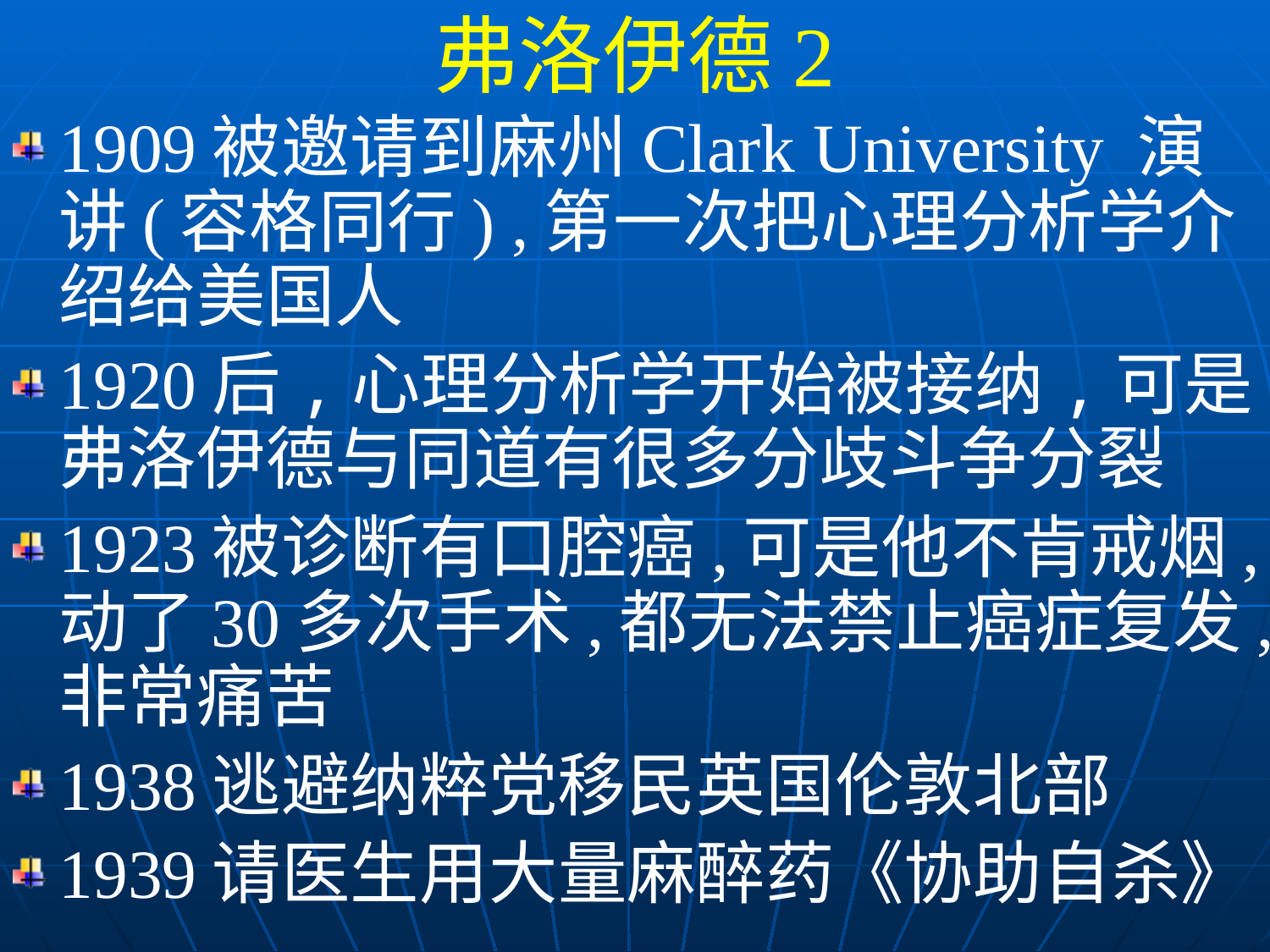

弗洛伊德2
1909被邀请到麻州Clark University 演讲(容格同行) ,第一次把心理分析学介绍给美国人
1920后,心理分析学开始被接纳,可是弗洛伊德与同道有很多分歧斗争分裂
1923被诊断有口腔癌,可是他不肯戒烟,动了30多次手术,都无法禁止癌症复发,非常痛苦
1938逃避纳粹党移民英国伦敦北部
1939请医生用大量麻醉药《协助自杀》